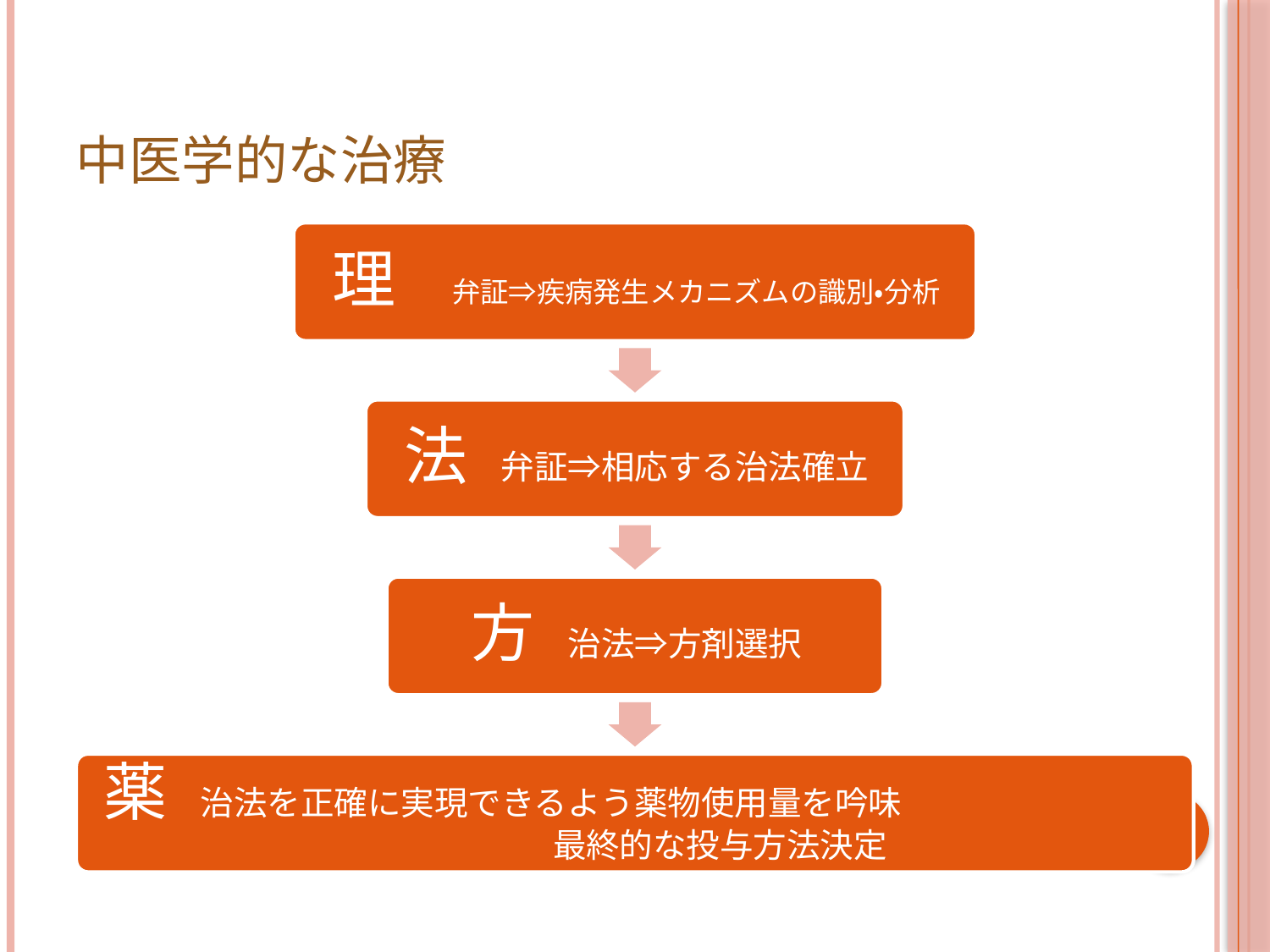

# 中医学的な治療
理　弁証⇒疾病発生メカニズムの識別・分析

法　弁証⇒相応する治法確立

方　治法⇒方剤選択

薬　治法を正確に実現できるよう薬物使用量を吟味　　　　　　　　　　　　　最終的な投与方法決定